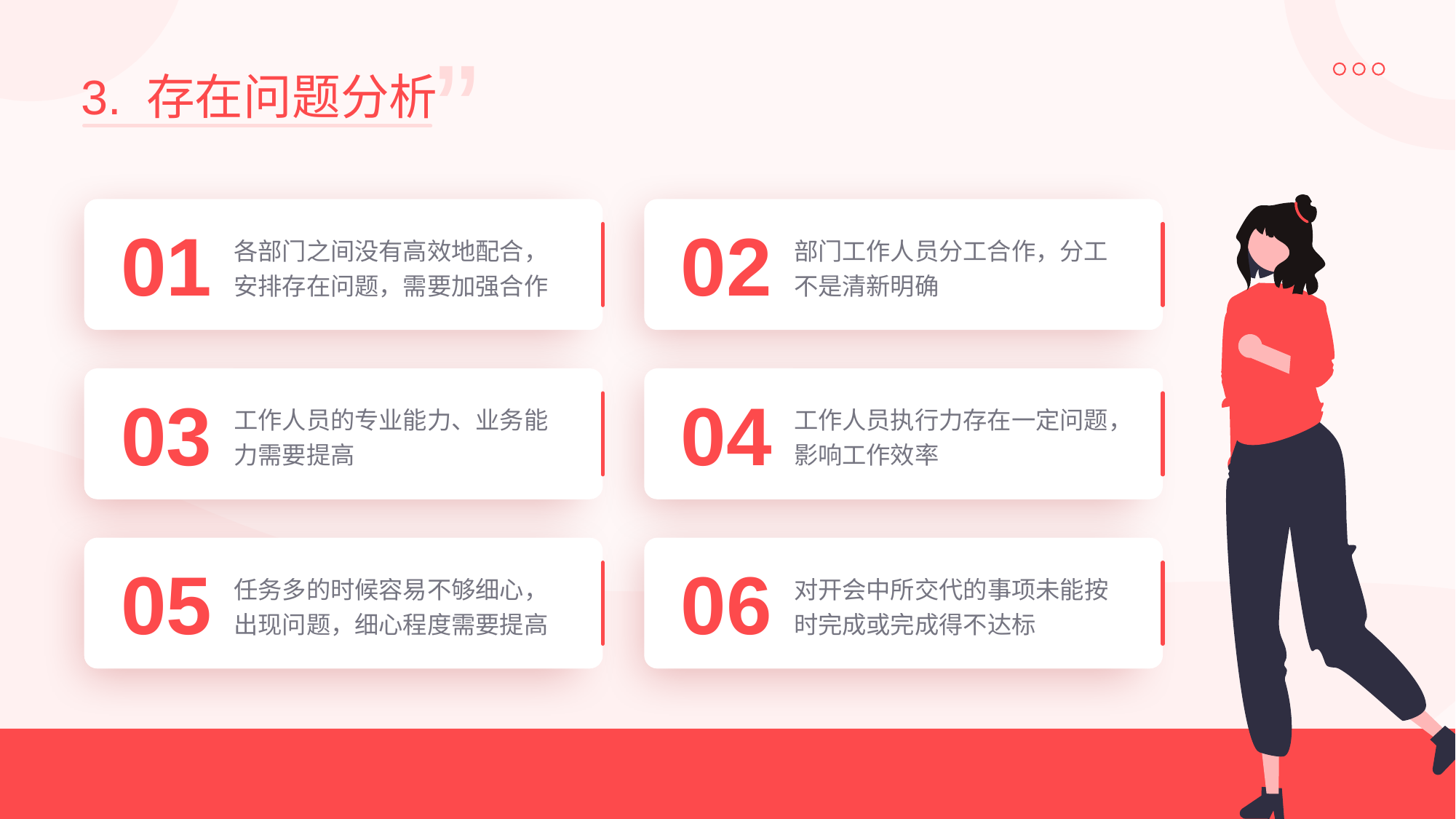

3. 存在问题分析

01
02
各部门之间没有高效地配合，安排存在问题，需要加强合作
部门工作人员分工合作，分工不是清新明确

03
04
工作人员的专业能力、业务能力需要提高
工作人员执行力存在一定问题，影响工作效率

05
06
任务多的时候容易不够细心，出现问题，细心程度需要提高
对开会中所交代的事项未能按时完成或完成得不达标